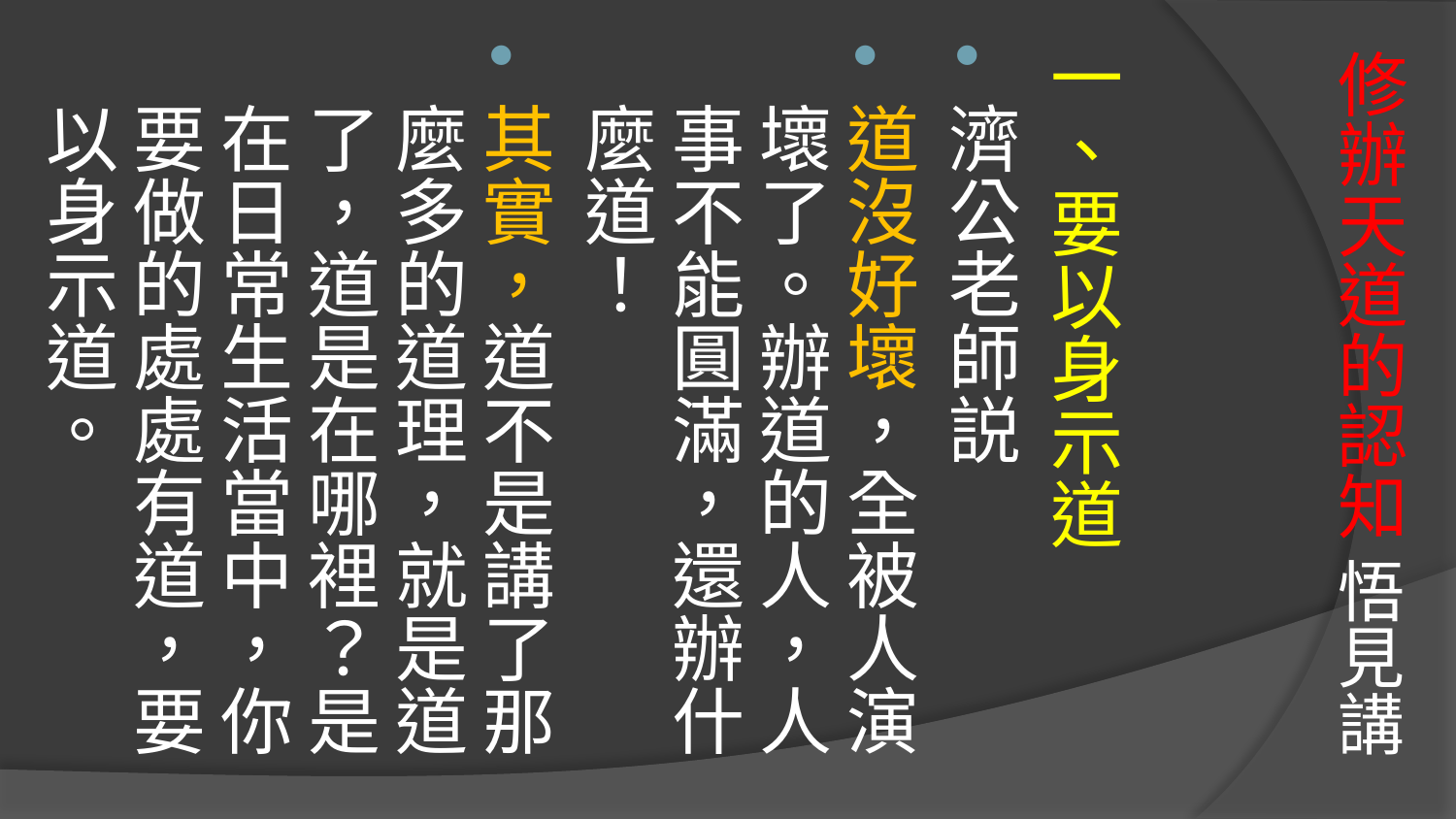

# 修辦天道的認知 悟見講
一、要以身示道
濟公老師説
道沒好壞，全被人演壞了。辦道的人，人事不能圓滿，還辦什麼道！
其實，道不是講了那麼多的道理，就是道了，道是在哪裡？是在日常生活當中，你要做的處處有道，要以身示道。